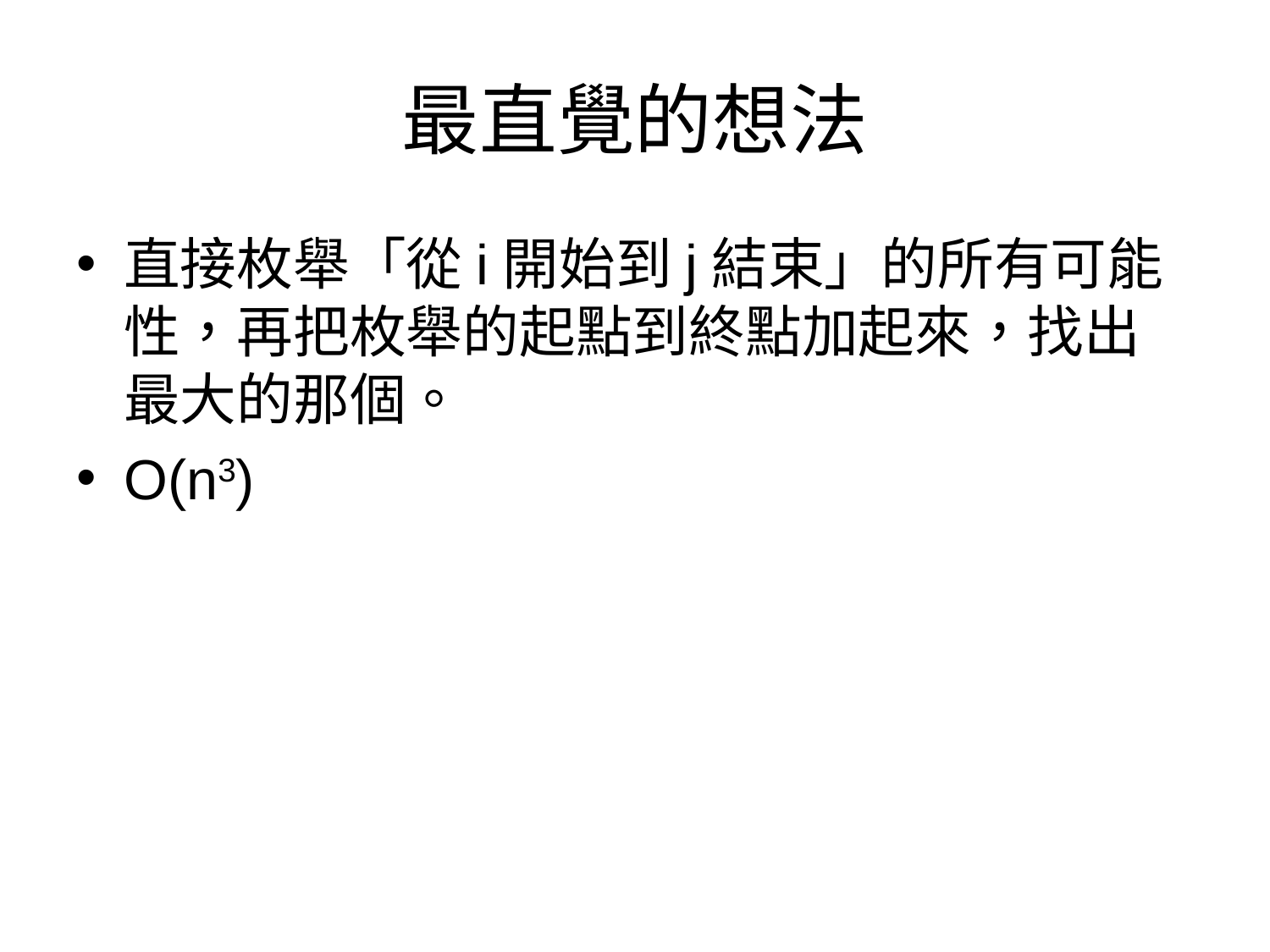

# 最直覺的想法
直接枚舉「從i開始到j結束」的所有可能性，再把枚舉的起點到終點加起來，找出最大的那個。
O(n3)